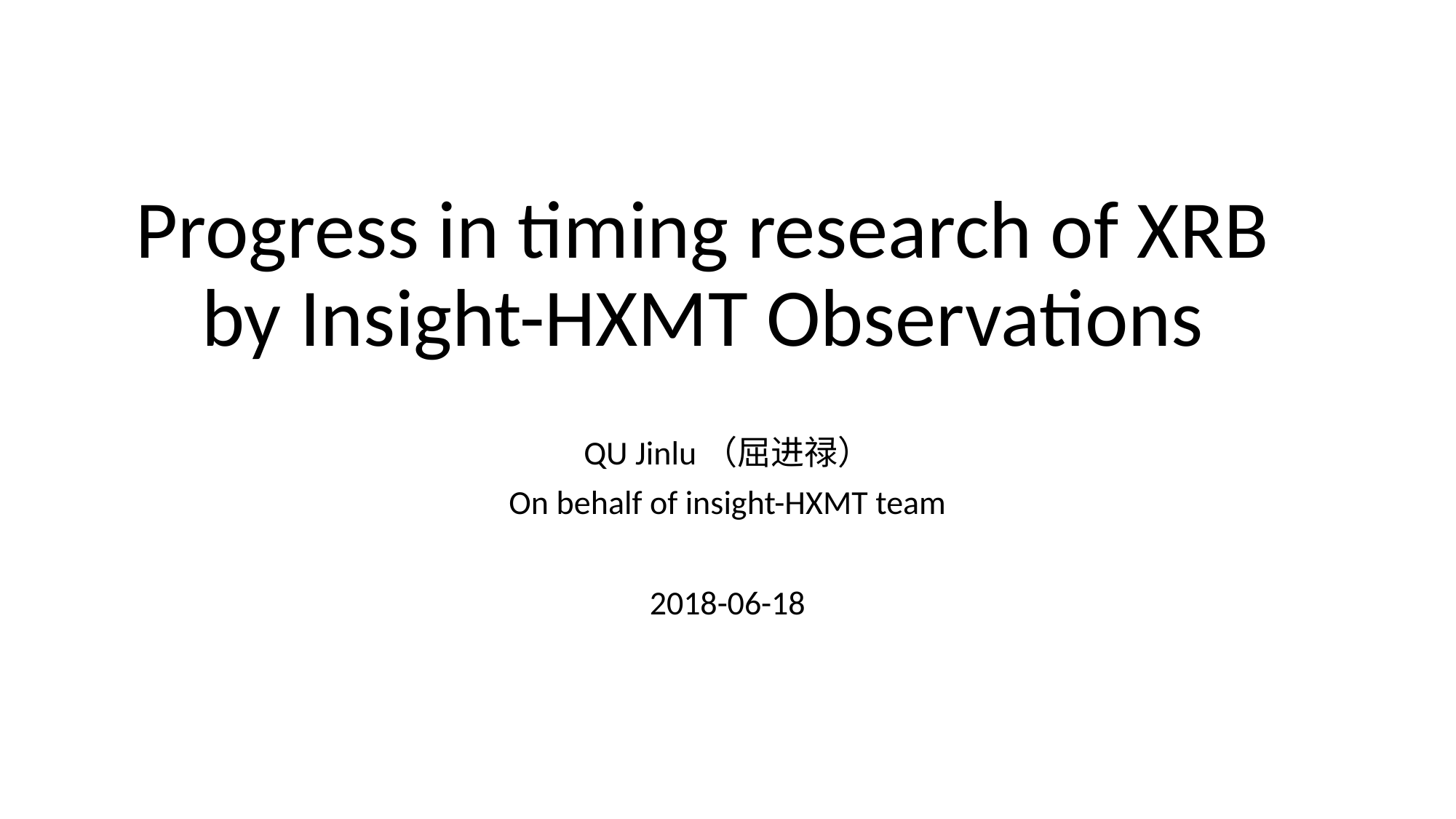

# Progress in timing research of XRB by Insight-HXMT Observations
QU Jinlu（屈进禄）
On behalf of insight-HXMT team

2018-06-18